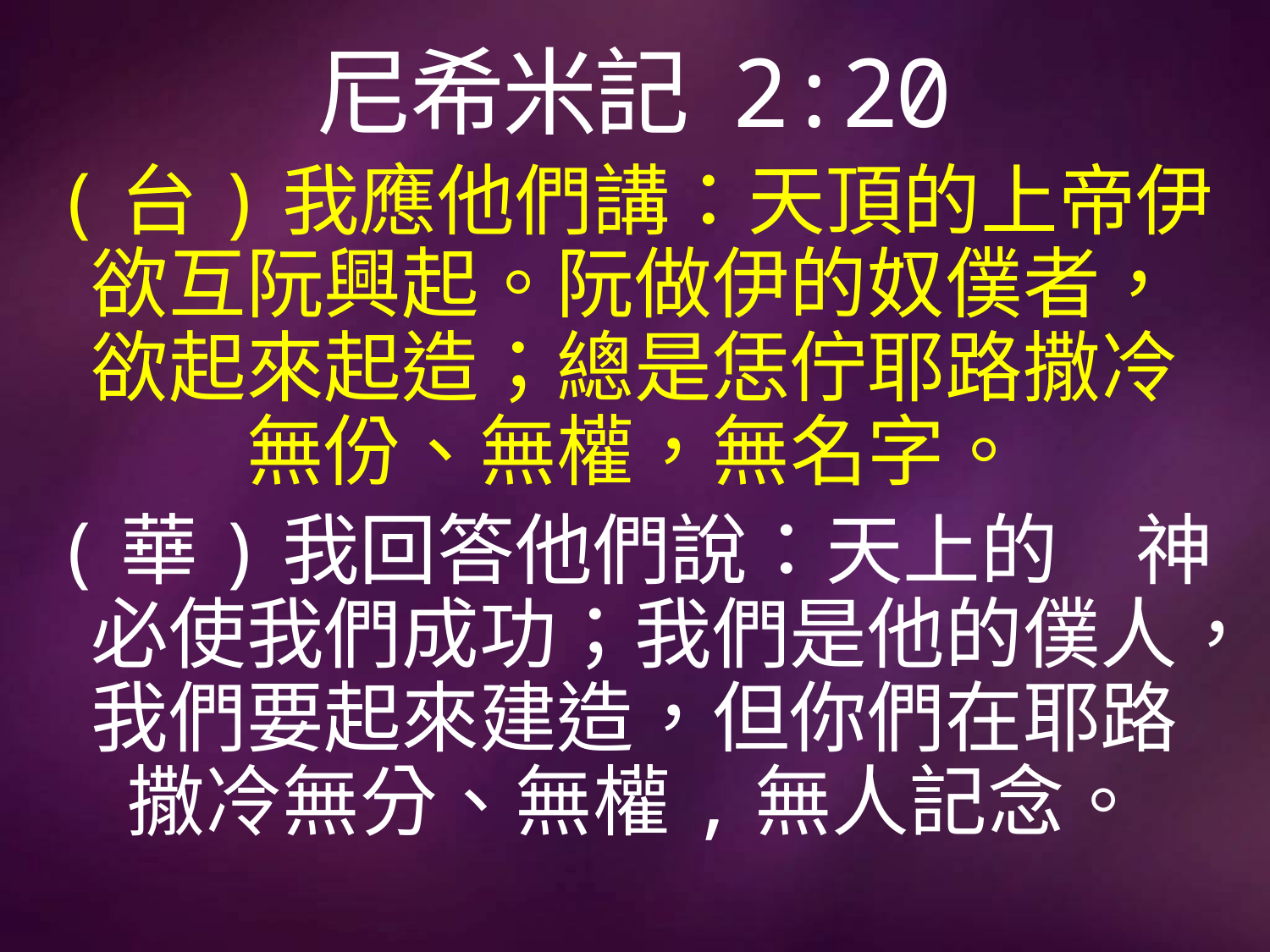

# 尼希米記 2:20
(台)我應他們講：天頂的上帝伊欲互阮興起。阮做伊的奴僕者，欲起來起造；總是恁佇耶路撒冷無份、無權，無名字。
(華)我回答他們說：天上的　神必使我們成功；我們是他的僕人，我們要起來建造，但你們在耶路撒冷無分、無權,無人記念。